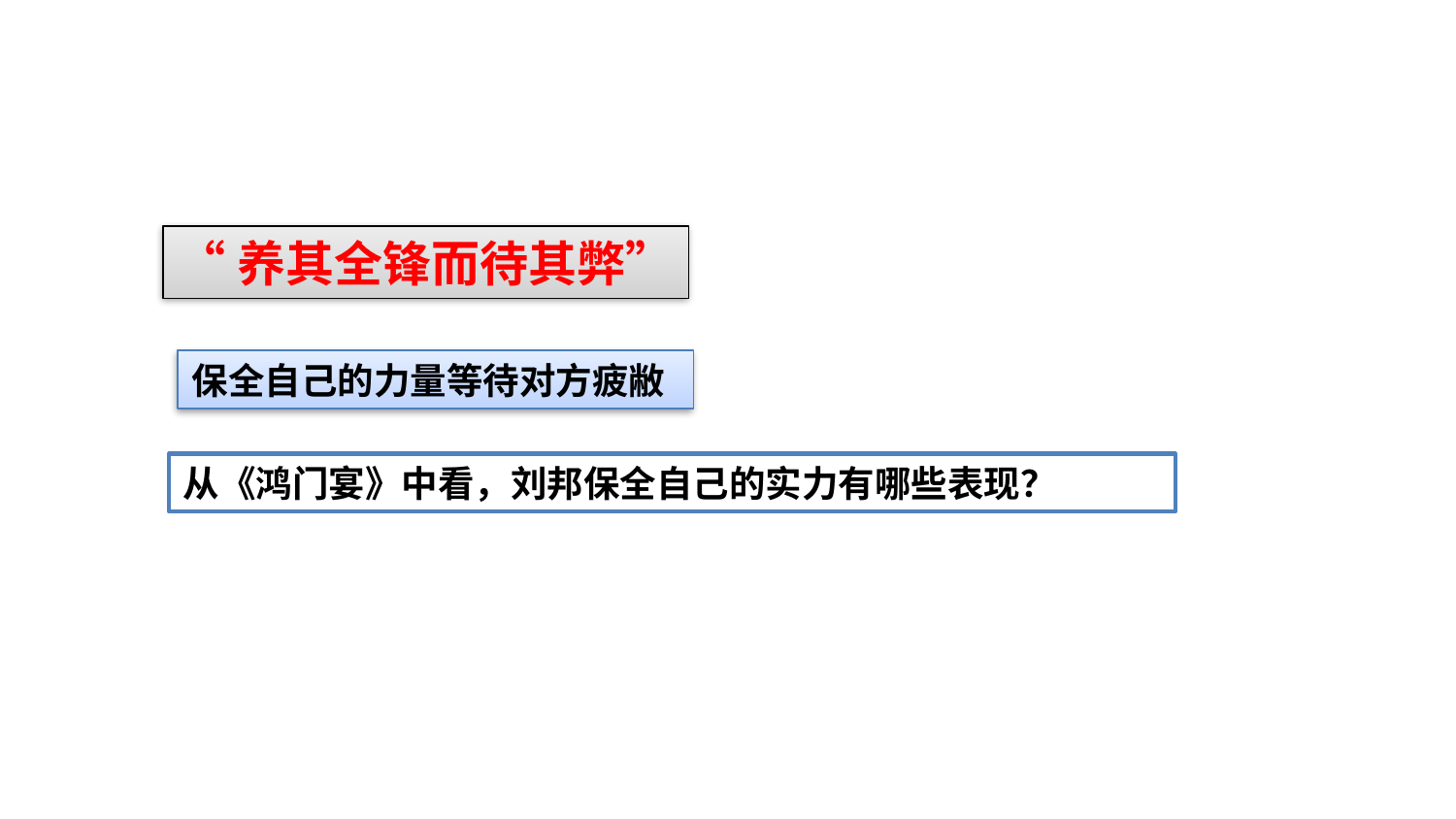

#

“养其全锋而待其弊”
保全自己的力量等待对方疲敝
从《鸿门宴》中看，刘邦保全自己的实力有哪些表现？